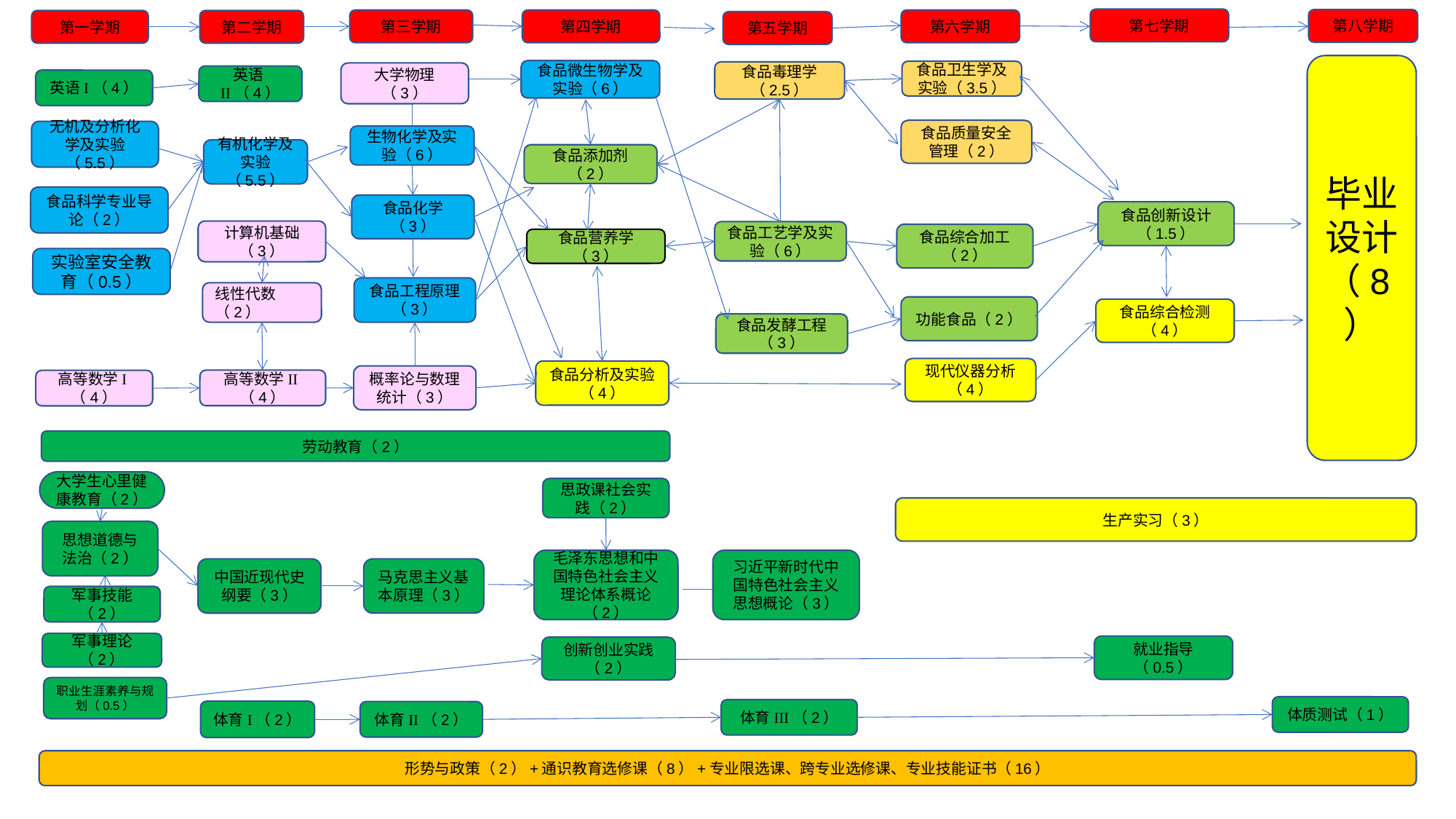

第七学期
第八学期
第三学期
第四学期
第六学期
第一学期
第二学期
第五学期
毕业
设计
（8）
食品微生物学及实验（6）
食品卫生学及实验（3.5）
食品毒理学（2.5）
大学物理（3）
英语II（4）
英语I（4）
食品质量安全管理（2）
无机及分析化学及实验（5.5）
生物化学及实验（6）
有机化学及实验（5.5）

食品添加剂（2）

食品科学专业导论（2）
食品化学（3）
食品创新设计（1.5）
计算机基础（3）
食品工艺学及实验（6）
食品综合加工（2）
食品营养学（3）
实验室安全教育（0.5）
食品工程原理（3）
线性代数（2）
功能食品（2）
食品综合检测（4）
食品发酵工程（3）
现代仪器分析（4）
食品分析及实验（4）
概率论与数理统计（3）
高等数学II（4）
高等数学I（4）
劳动教育（2）
大学生心里健康教育（2）
思政课社会实践（2）
生产实习（3）
思想道德与法治（2）
毛泽东思想和中国特色社会主义理论体系概论（2）
习近平新时代中国特色社会主义思想概论（3）
中国近现代史纲要（3）
马克思主义基本原理（3）
军事技能（2）
军事理论（2）
就业指导（0.5）
创新创业实践（2）
职业生涯素养与规划（0.5）
体质测试（1）
体育III（2）
体育I（2）
体育II（2）
形势与政策（2）+通识教育选修课（8）+专业限选课、跨专业选修课、专业技能证书（16）